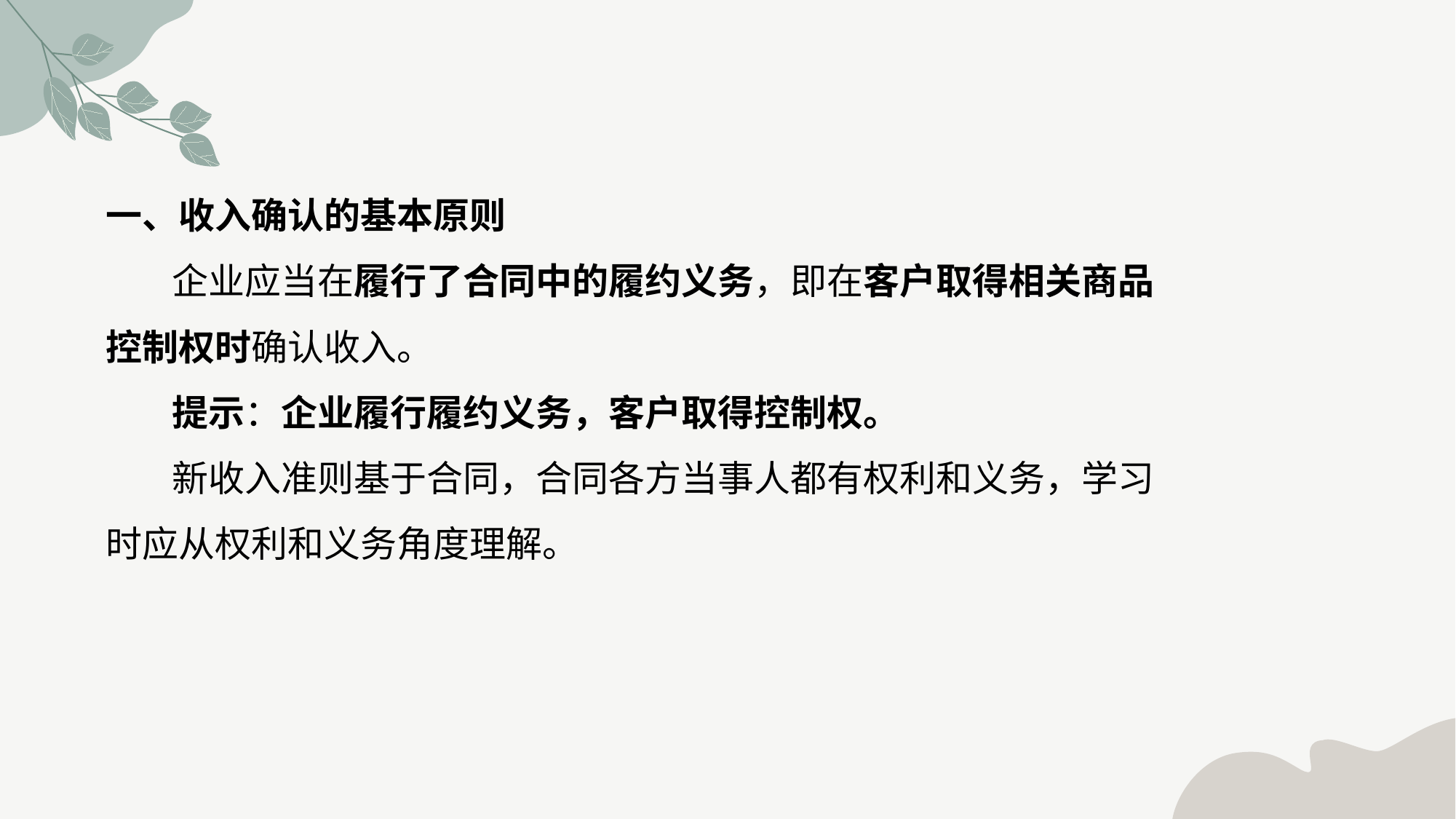

一、收入确认的基本原则
       企业应当在履行了合同中的履约义务，即在客户取得相关商品控制权时确认收入。
       提示：企业履行履约义务，客户取得控制权。       新收入准则基于合同，合同各方当事人都有权利和义务，学习时应从权利和义务角度理解。